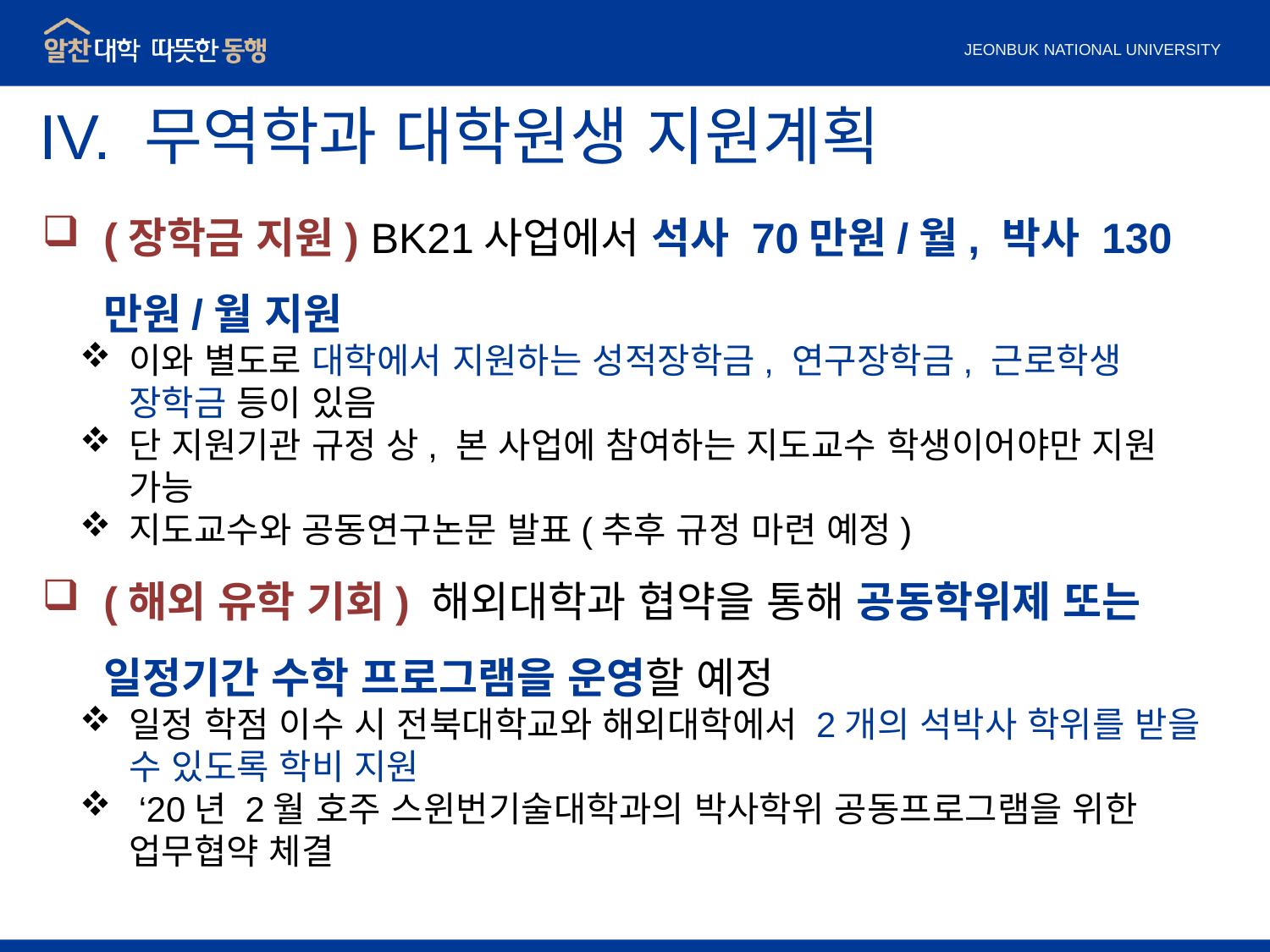

IV. 무역학과 대학원생 지원계획
(장학금 지원) BK21사업에서 석사 70만원/월, 박사 130만원/월 지원
이와 별도로 대학에서 지원하는 성적장학금, 연구장학금, 근로학생 장학금 등이 있음
단 지원기관 규정 상, 본 사업에 참여하는 지도교수 학생이어야만 지원 가능
지도교수와 공동연구논문 발표(추후 규정 마련 예정)
(해외 유학 기회) 해외대학과 협약을 통해 공동학위제 또는 일정기간 수학 프로그램을 운영할 예정
일정 학점 이수 시 전북대학교와 해외대학에서 2개의 석박사 학위를 받을 수 있도록 학비 지원
 ‘20년 2월 호주 스윈번기술대학과의 박사학위 공동프로그램을 위한 업무협약 체결